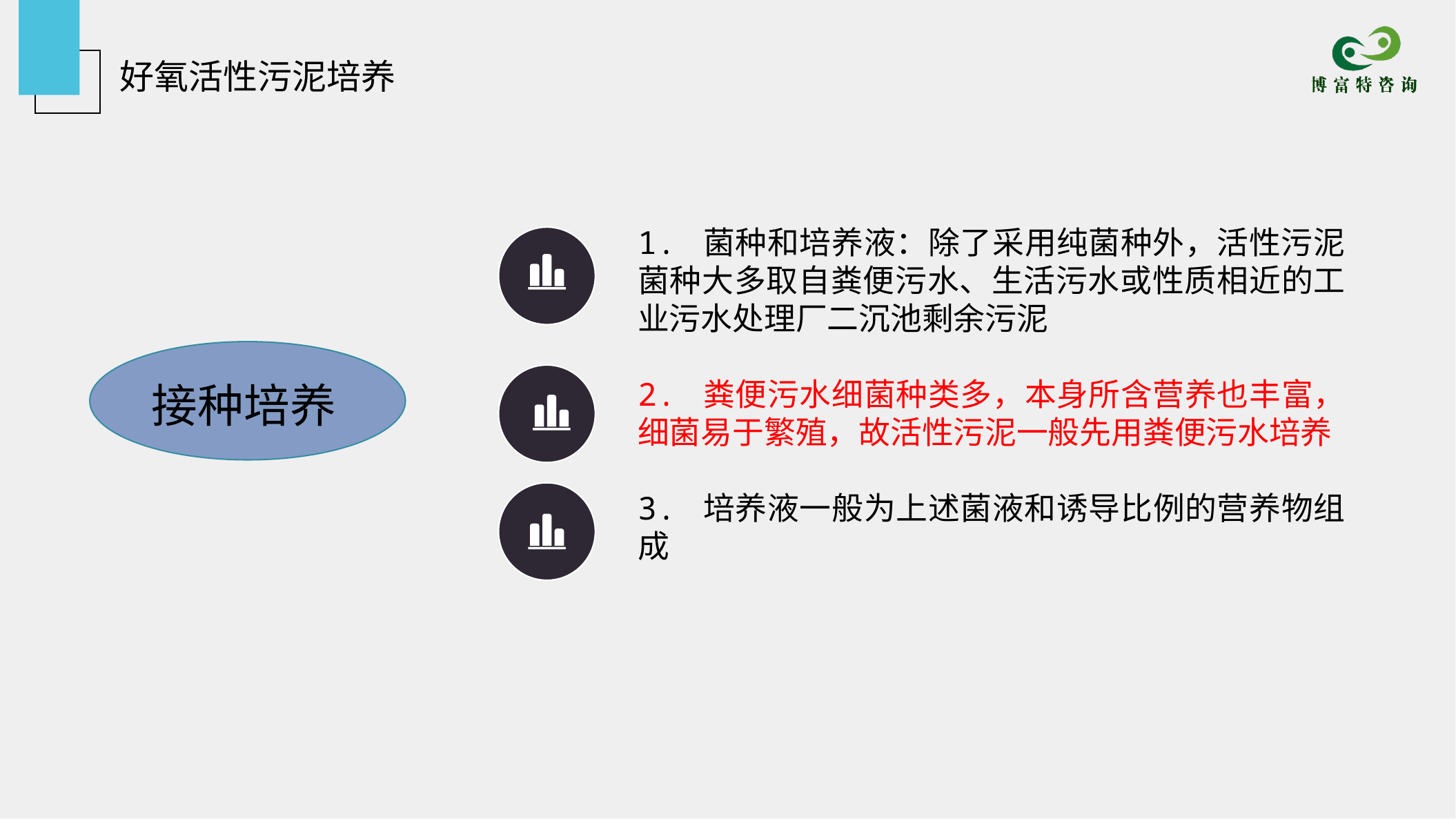

好氧活性污泥培养
1. 菌种和培养液：除了采用纯菌种外，活性污泥菌种大多取自粪便污水、生活污水或性质相近的工业污水处理厂二沉池剩余污泥

2. 粪便污水细菌种类多，本身所含营养也丰富，细菌易于繁殖，故活性污泥一般先用粪便污水培养

3. 培养液一般为上述菌液和诱导比例的营养物组成

接种培养